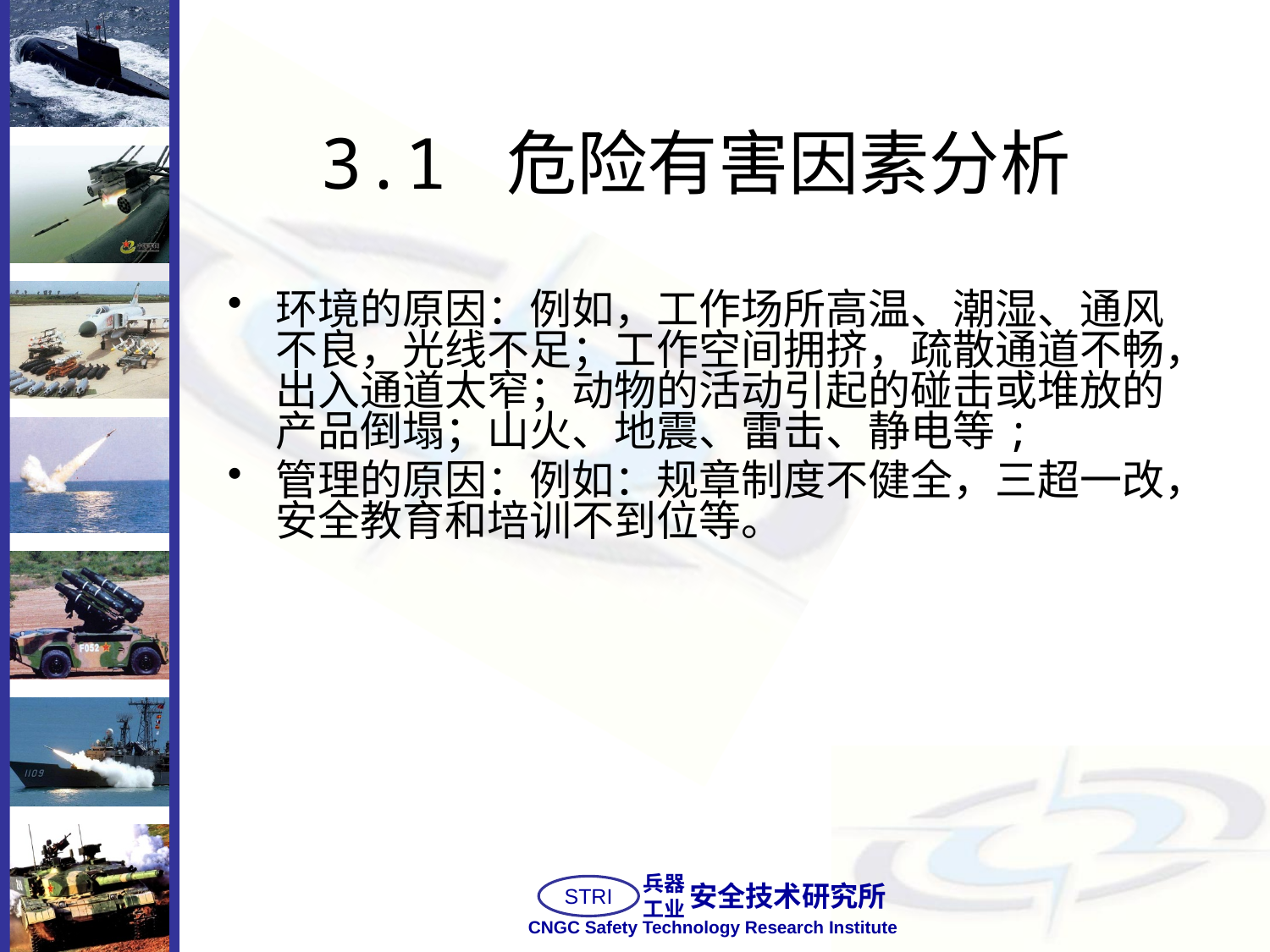

# 3.1 危险有害因素分析
环境的原因：例如，工作场所高温、潮湿、通风不良，光线不足；工作空间拥挤，疏散通道不畅，出入通道太窄；动物的活动引起的碰击或堆放的产品倒塌；山火、地震、雷击、静电等;
管理的原因：例如：规章制度不健全，三超一改，安全教育和培训不到位等。